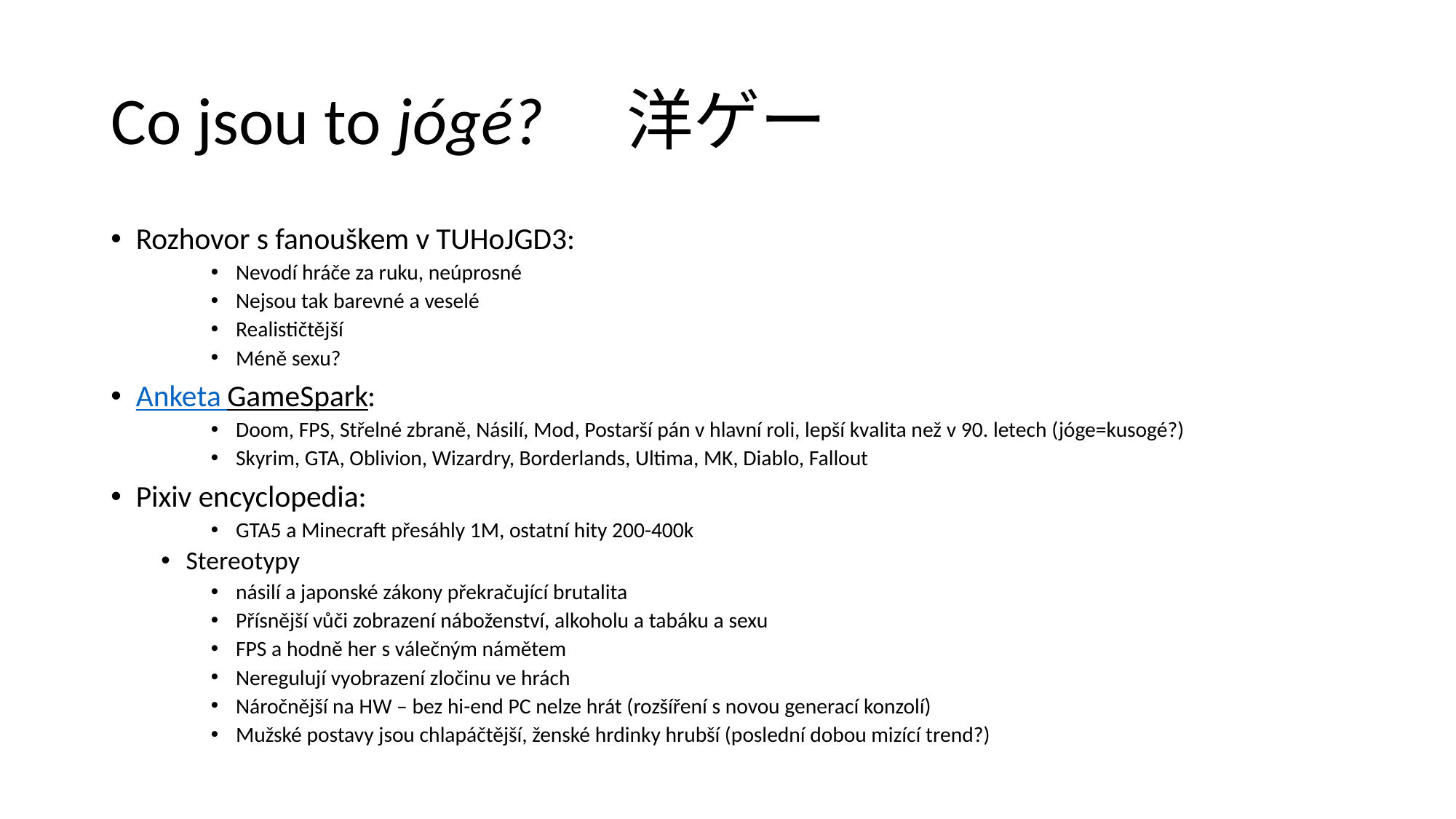

# Co jsou to jógé?　洋ゲー
Rozhovor s fanouškem v TUHoJGD3:
Nevodí hráče za ruku, neúprosné
Nejsou tak barevné a veselé
Realističtější
Méně sexu?
Anketa GameSpark:
Doom, FPS, Střelné zbraně, Násilí, Mod, Postarší pán v hlavní roli, lepší kvalita než v 90. letech (jóge=kusogé?)
Skyrim, GTA, Oblivion, Wizardry, Borderlands, Ultima, MK, Diablo, Fallout
Pixiv encyclopedia:
GTA5 a Minecraft přesáhly 1M, ostatní hity 200-400k
Stereotypy
násilí a japonské zákony překračující brutalita
Přísnější vůči zobrazení náboženství, alkoholu a tabáku a sexu
FPS a hodně her s válečným námětem
Neregulují vyobrazení zločinu ve hrách
Náročnější na HW – bez hi-end PC nelze hrát (rozšíření s novou generací konzolí)
Mužské postavy jsou chlapáčtější, ženské hrdinky hrubší (poslední dobou mizící trend?)